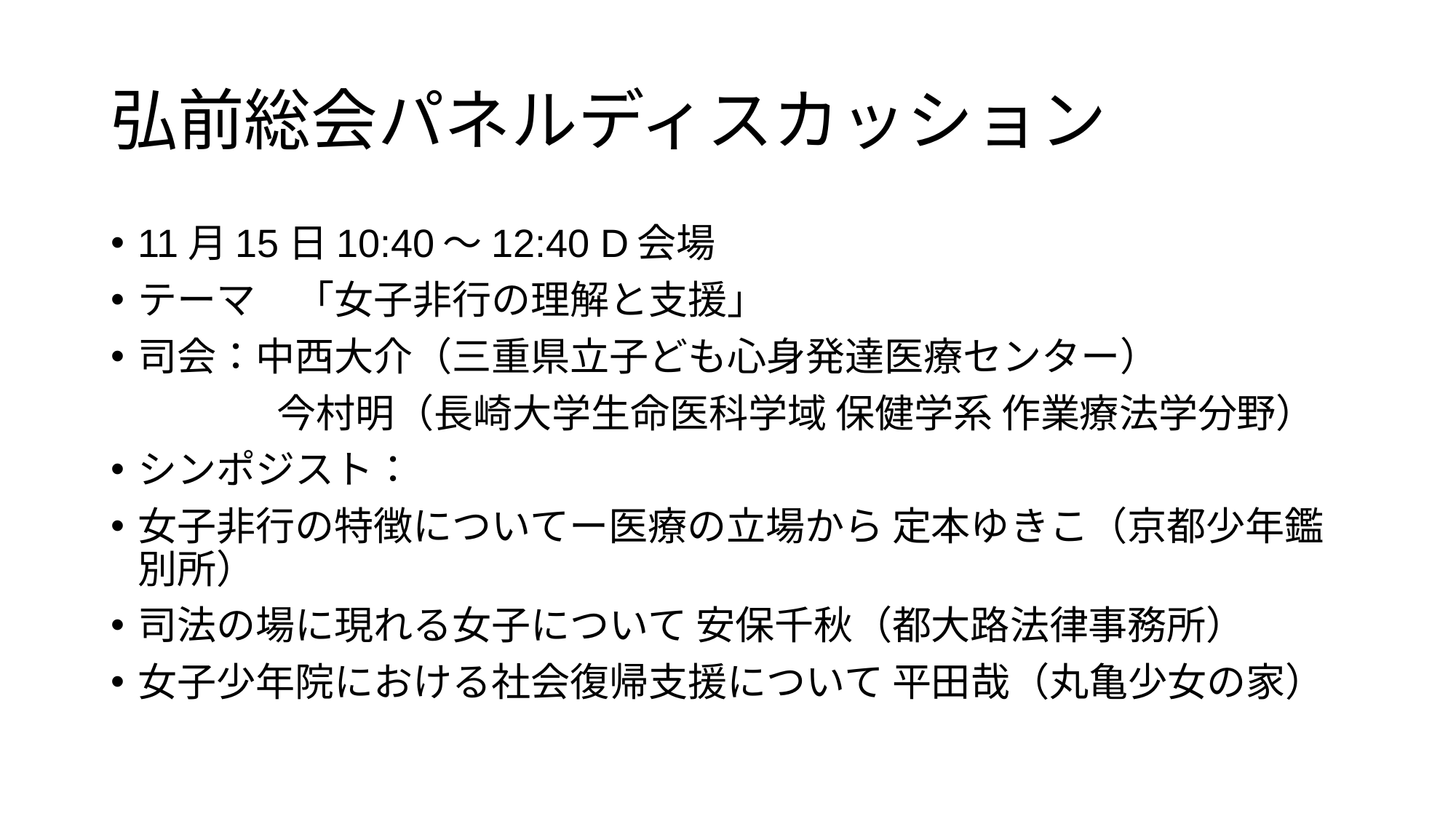

# 弘前総会パネルディスカッション
11月15日10:40～12:40 D会場
テーマ　「女子非行の理解と支援」
司会：中西大介（三重県立子ども心身発達医療センター）
　　　　 今村明（長崎大学生命医科学域 保健学系 作業療法学分野）
シンポジスト：
女子非行の特徴についてー医療の立場から 定本ゆきこ（京都少年鑑別所）
司法の場に現れる女子について 安保千秋（都大路法律事務所）
女子少年院における社会復帰支援について 平田哉（丸亀少女の家）